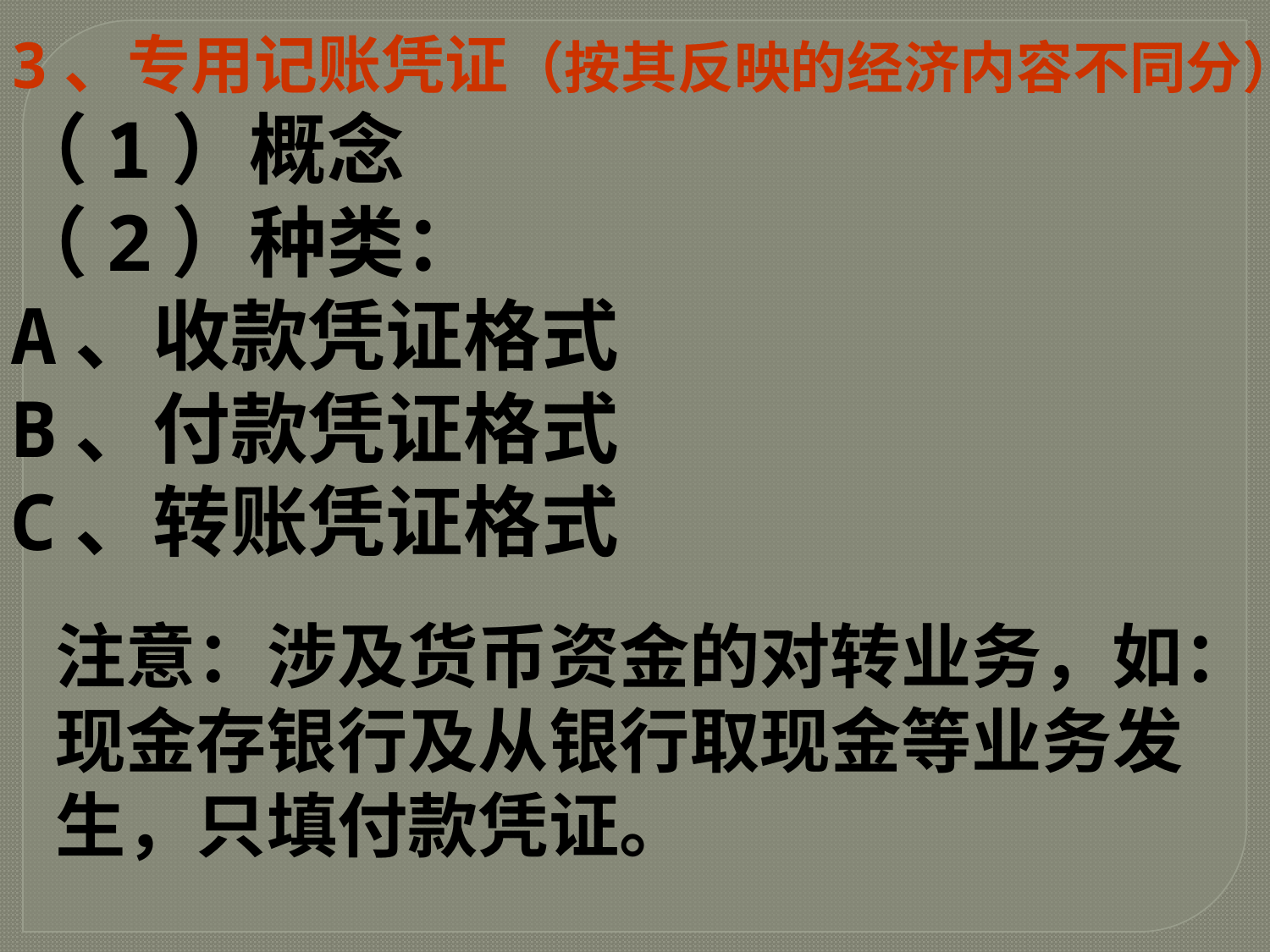

3、专用记账凭证（按其反映的经济内容不同分）
（1）概念
（2）种类：
A、收款凭证格式
B、付款凭证格式
C、转账凭证格式

注意：涉及货币资金的对转业务，如：
现金存银行及从银行取现金等业务发
生，只填付款凭证。